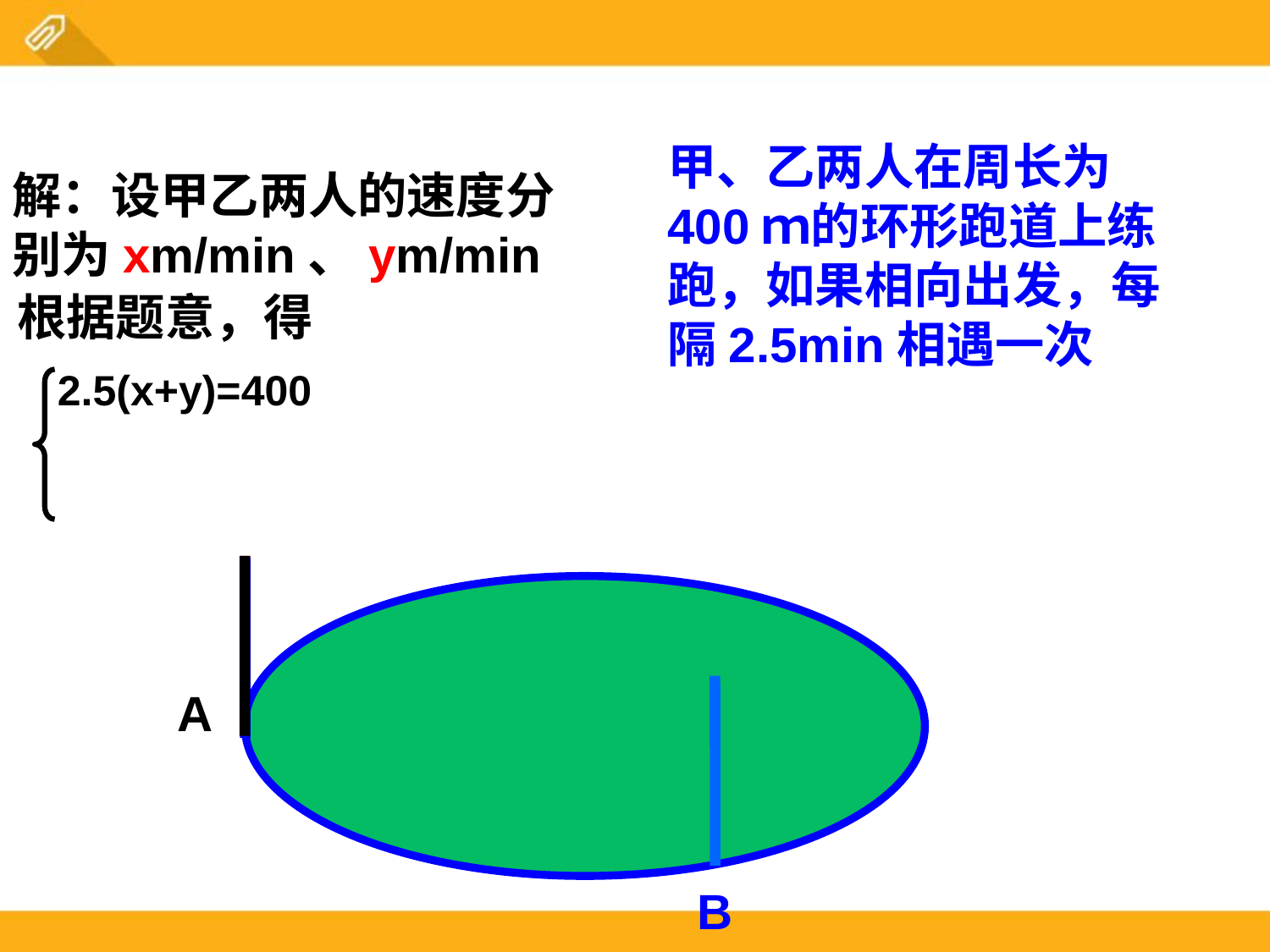

甲、乙两人在周长为400ｍ的环形跑道上练跑，如果相向出发，每隔2.5min相遇一次
解：设甲乙两人的速度分别为xm/min、ym/min
根据题意，得
2.5(x+y)=400

A

B